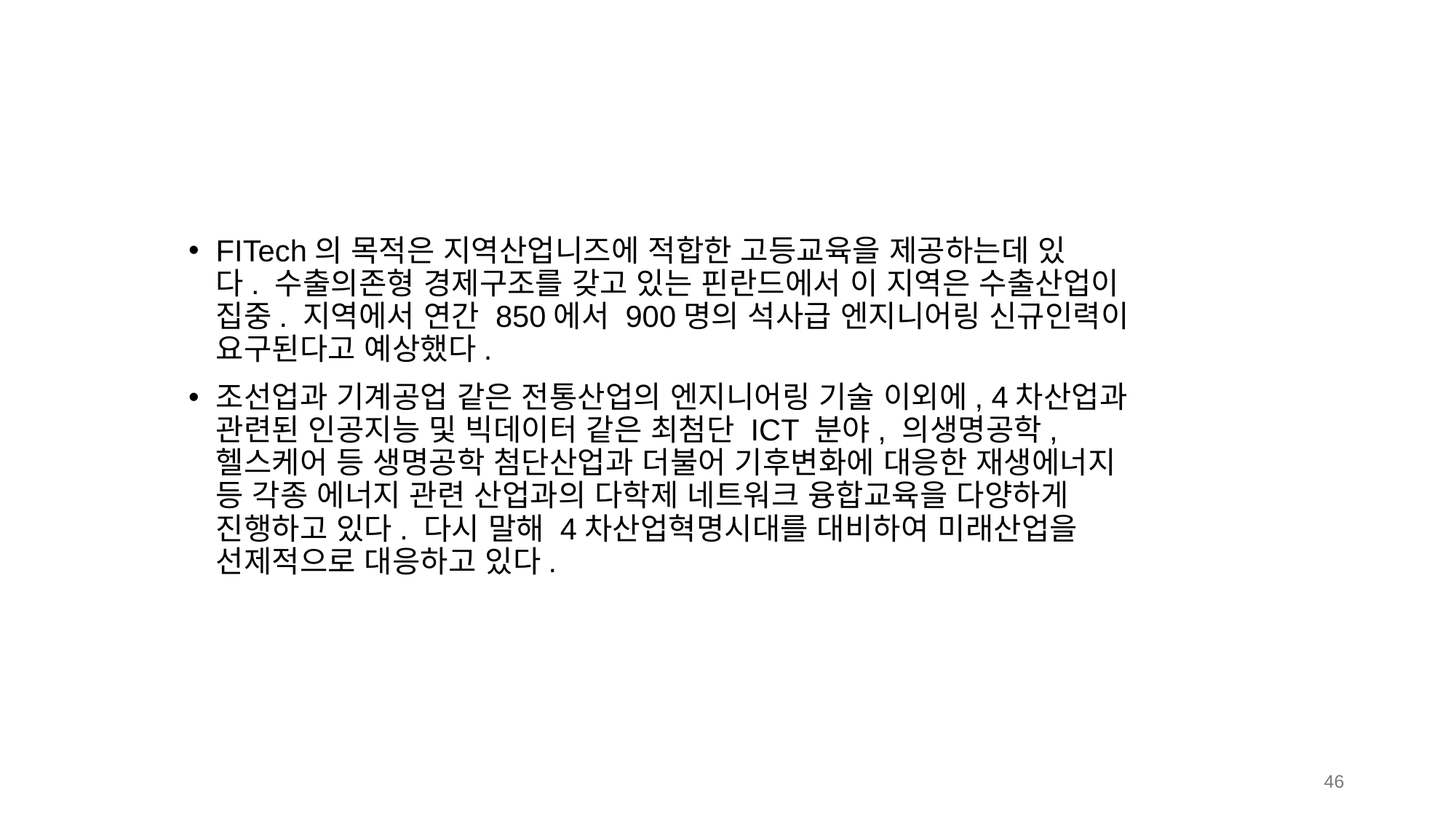

FITech의 목적은 지역산업니즈에 적합한 고등교육을 제공하는데 있다. 수출의존형 경제구조를 갖고 있는 핀란드에서 이 지역은 수출산업이 집중. 지역에서 연간 850에서 900명의 석사급 엔지니어링 신규인력이 요구된다고 예상했다.
조선업과 기계공업 같은 전통산업의 엔지니어링 기술 이외에, 4차산업과 관련된 인공지능 및 빅데이터 같은 최첨단 ICT 분야, 의생명공학, 헬스케어 등 생명공학 첨단산업과 더불어 기후변화에 대응한 재생에너지 등 각종 에너지 관련 산업과의 다학제 네트워크 융합교육을 다양하게 진행하고 있다. 다시 말해 4차산업혁명시대를 대비하여 미래산업을 선제적으로 대응하고 있다.

46